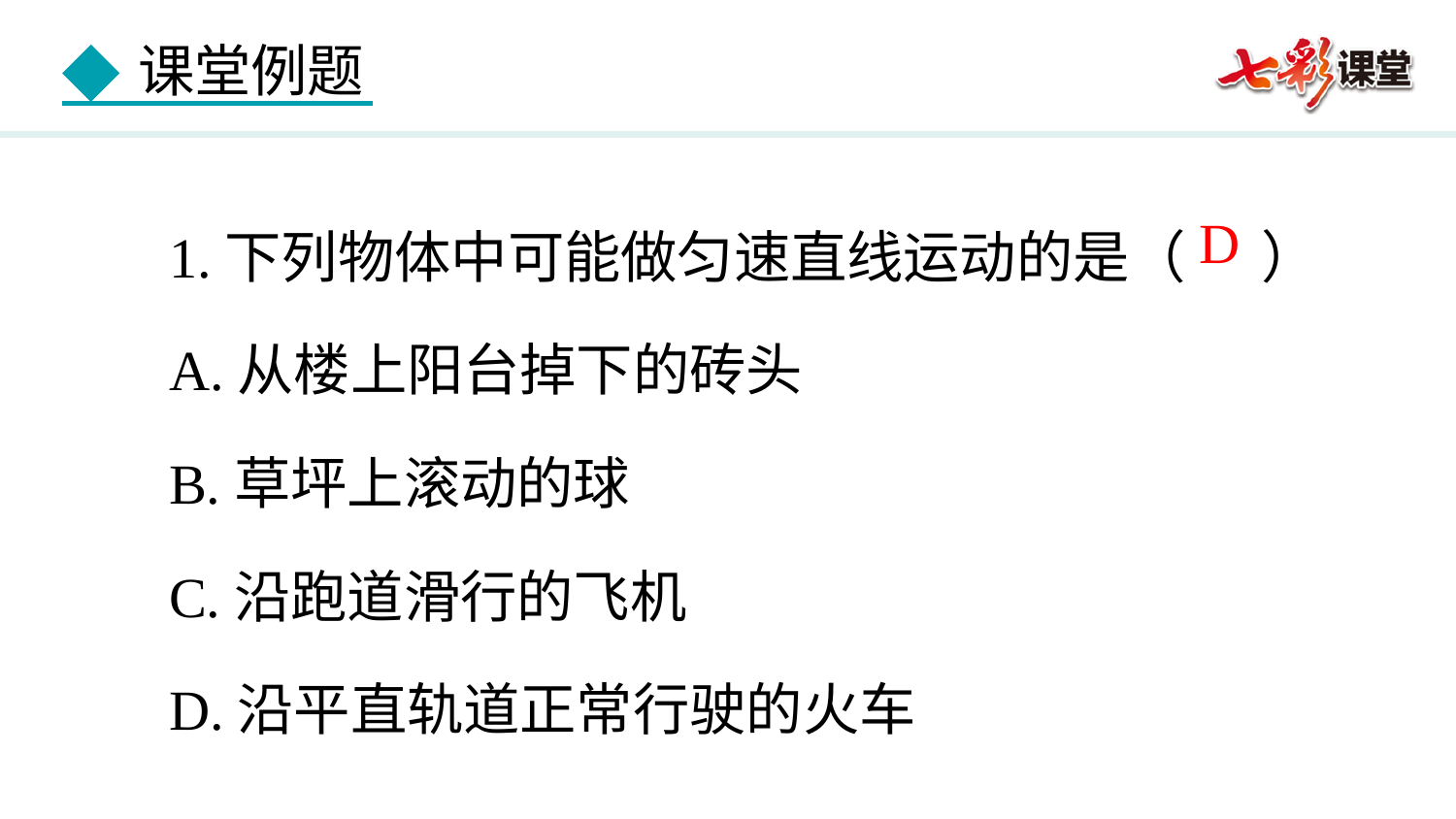

1.下列物体中可能做匀速直线运动的是（      ）
A.从楼上阳台掉下的砖头
B.草坪上滚动的球
C.沿跑道滑行的飞机
D.沿平直轨道正常行驶的火车

D